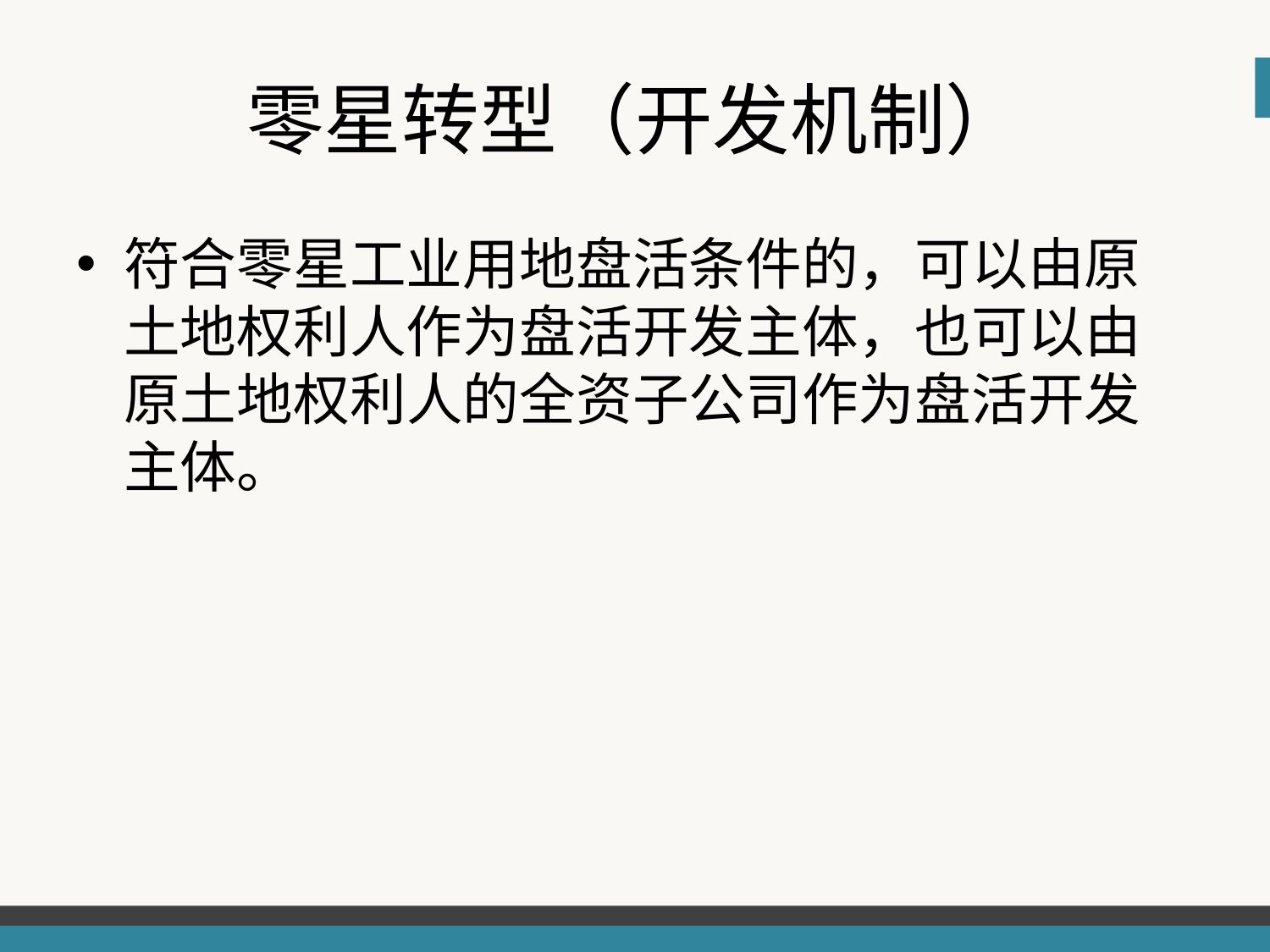

# 零星转型（开发机制）
符合零星工业用地盘活条件的，可以由原土地权利人作为盘活开发主体，也可以由原土地权利人的全资子公司作为盘活开发主体。